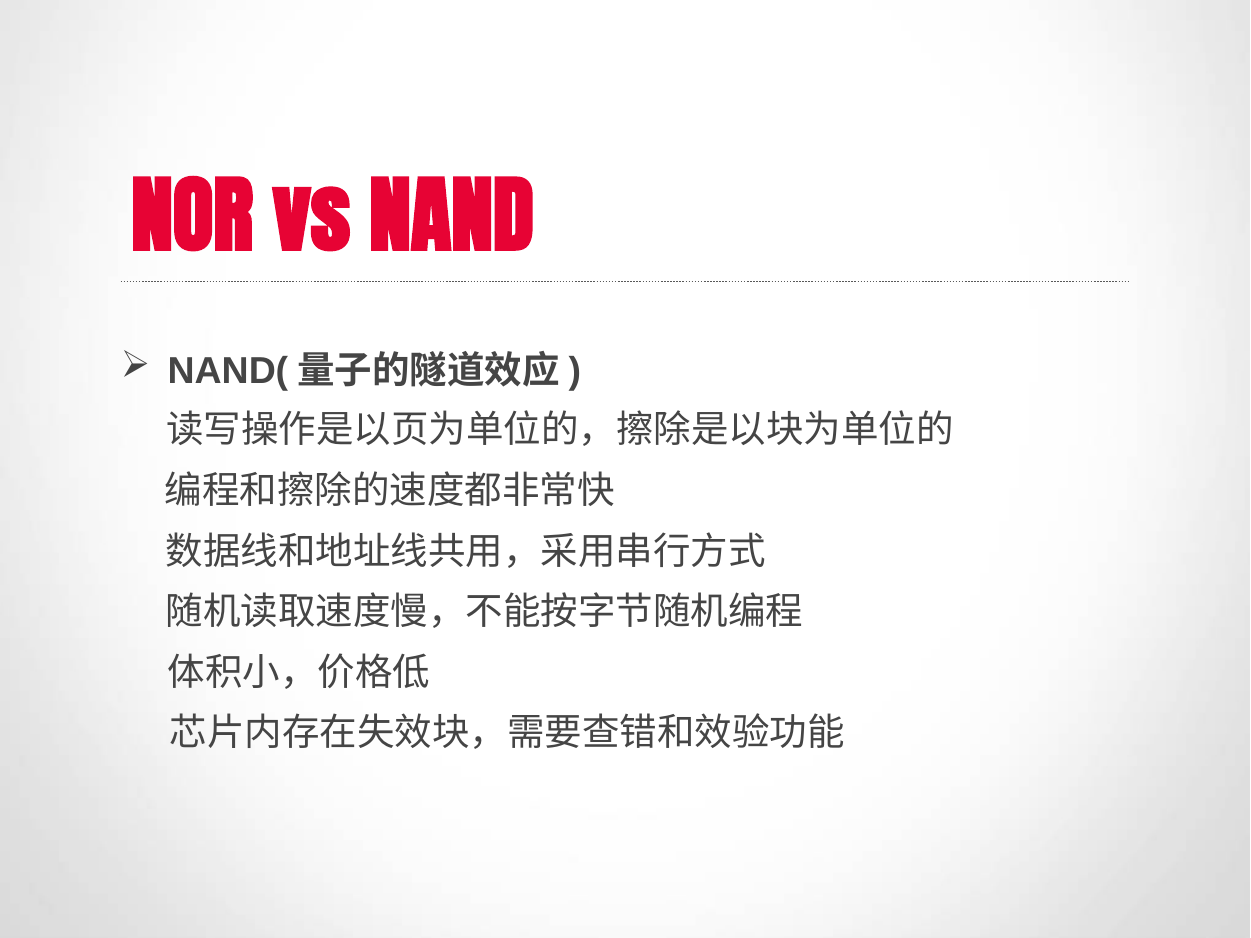

NOR vs NAND
NAND(量子的隧道效应)
读写操作是以页为单位的，擦除是以块为单位的
编程和擦除的速度都非常快
数据线和地址线共用，采用串行方式
随机读取速度慢，不能按字节随机编程
体积小，价格低
芯片内存在失效块，需要查错和效验功能